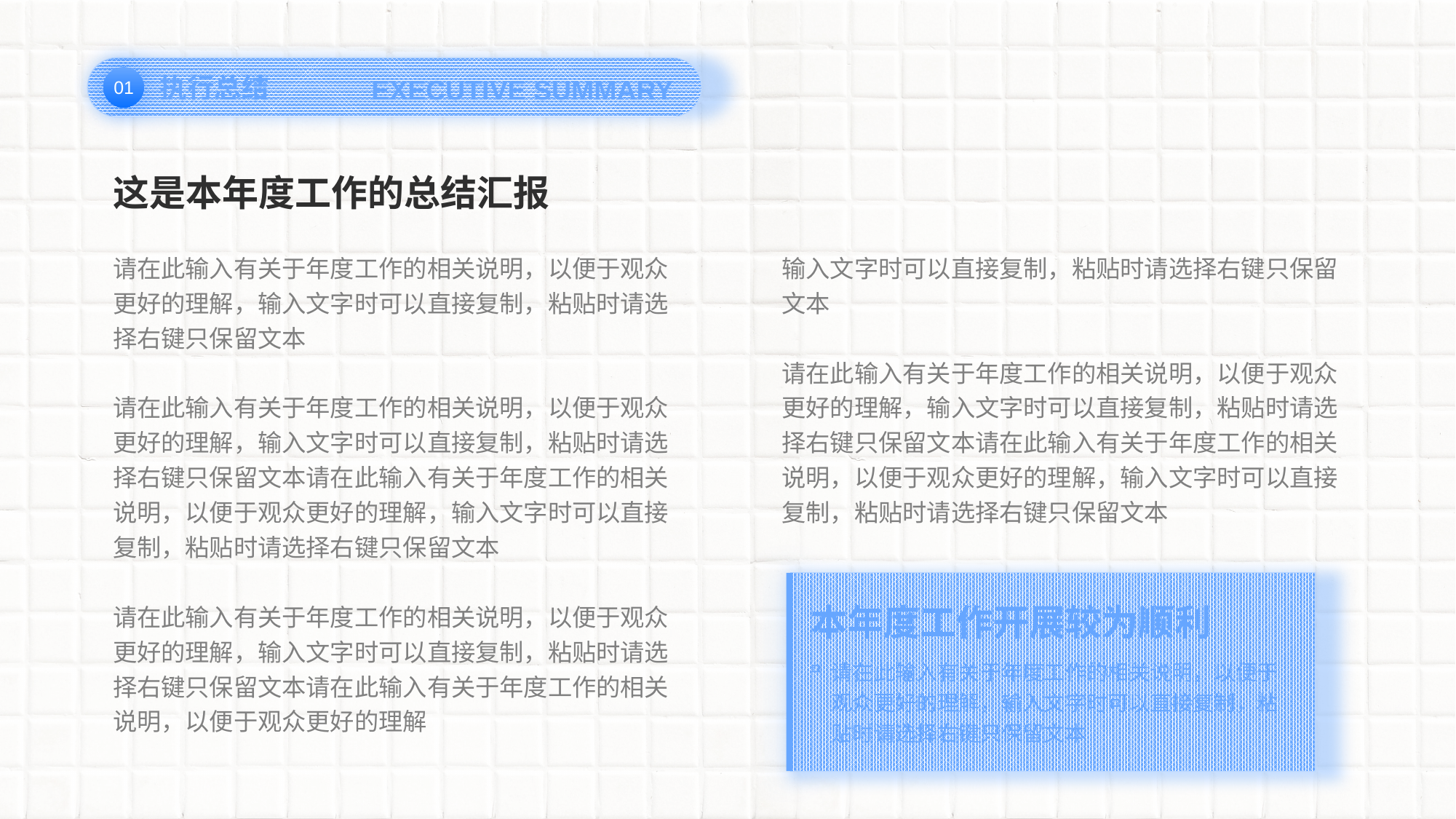

01
执行总结
EXECUTIVE SUMMARY
这是本年度工作的总结汇报
请在此输入有关于年度工作的相关说明，以便于观众更好的理解，输入文字时可以直接复制，粘贴时请选择右键只保留文本

请在此输入有关于年度工作的相关说明，以便于观众更好的理解，输入文字时可以直接复制，粘贴时请选择右键只保留文本请在此输入有关于年度工作的相关说明，以便于观众更好的理解，输入文字时可以直接复制，粘贴时请选择右键只保留文本

请在此输入有关于年度工作的相关说明，以便于观众更好的理解，输入文字时可以直接复制，粘贴时请选择右键只保留文本请在此输入有关于年度工作的相关说明，以便于观众更好的理解
输入文字时可以直接复制，粘贴时请选择右键只保留文本

请在此输入有关于年度工作的相关说明，以便于观众更好的理解，输入文字时可以直接复制，粘贴时请选择右键只保留文本请在此输入有关于年度工作的相关说明，以便于观众更好的理解，输入文字时可以直接复制，粘贴时请选择右键只保留文本

本年度工作开展较为顺利
请在此输入有关于年度工作的相关说明，以便于观众更好的理解，输入文字时可以直接复制，粘贴时请选择右键只保留文本